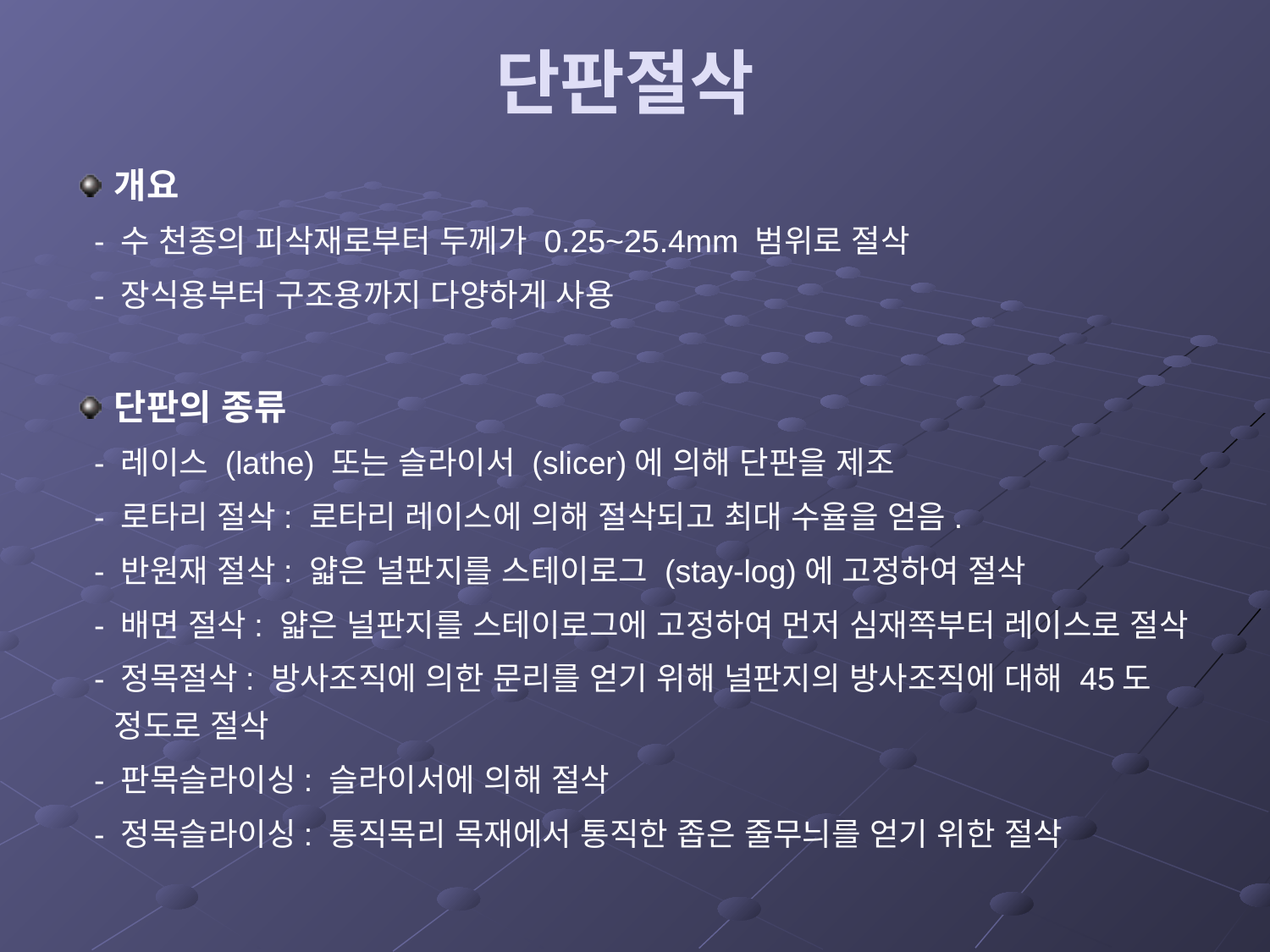

# 단판절삭
개요
  - 수 천종의 피삭재로부터 두께가 0.25~25.4mm 범위로 절삭
  - 장식용부터 구조용까지 다양하게 사용

단판의 종류
  - 레이스 (lathe) 또는 슬라이서 (slicer)에 의해 단판을 제조
  - 로타리 절삭: 로타리 레이스에 의해 절삭되고 최대 수율을 얻음.
  - 반원재 절삭: 얇은 널판지를 스테이로그 (stay-log)에 고정하여 절삭
  - 배면 절삭: 얇은 널판지를 스테이로그에 고정하여 먼저 심재쪽부터 레이스로 절삭
  - 정목절삭: 방사조직에 의한 문리를 얻기 위해 널판지의 방사조직에 대해 45도 정도로 절삭
  - 판목슬라이싱: 슬라이서에 의해 절삭
  - 정목슬라이싱: 통직목리 목재에서 통직한 좁은 줄무늬를 얻기 위한 절삭